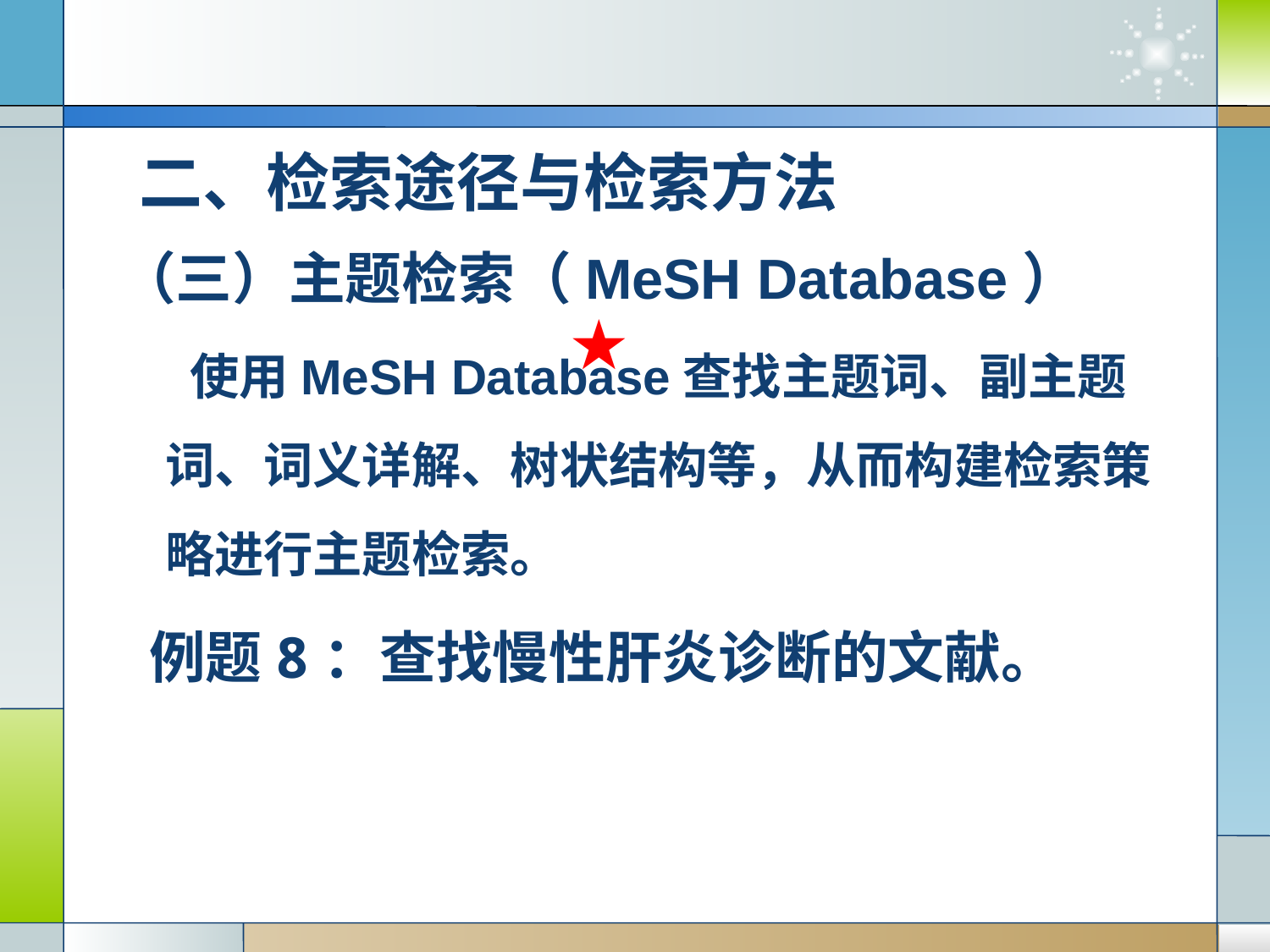

二、检索途径与检索方法
（三）主题检索（MeSH Database）★

        使用MeSH Database查找主题词、副主题词、词义详解、树状结构等，从而构建检索策略进行主题检索。
例题8：查找慢性肝炎诊断的文献。